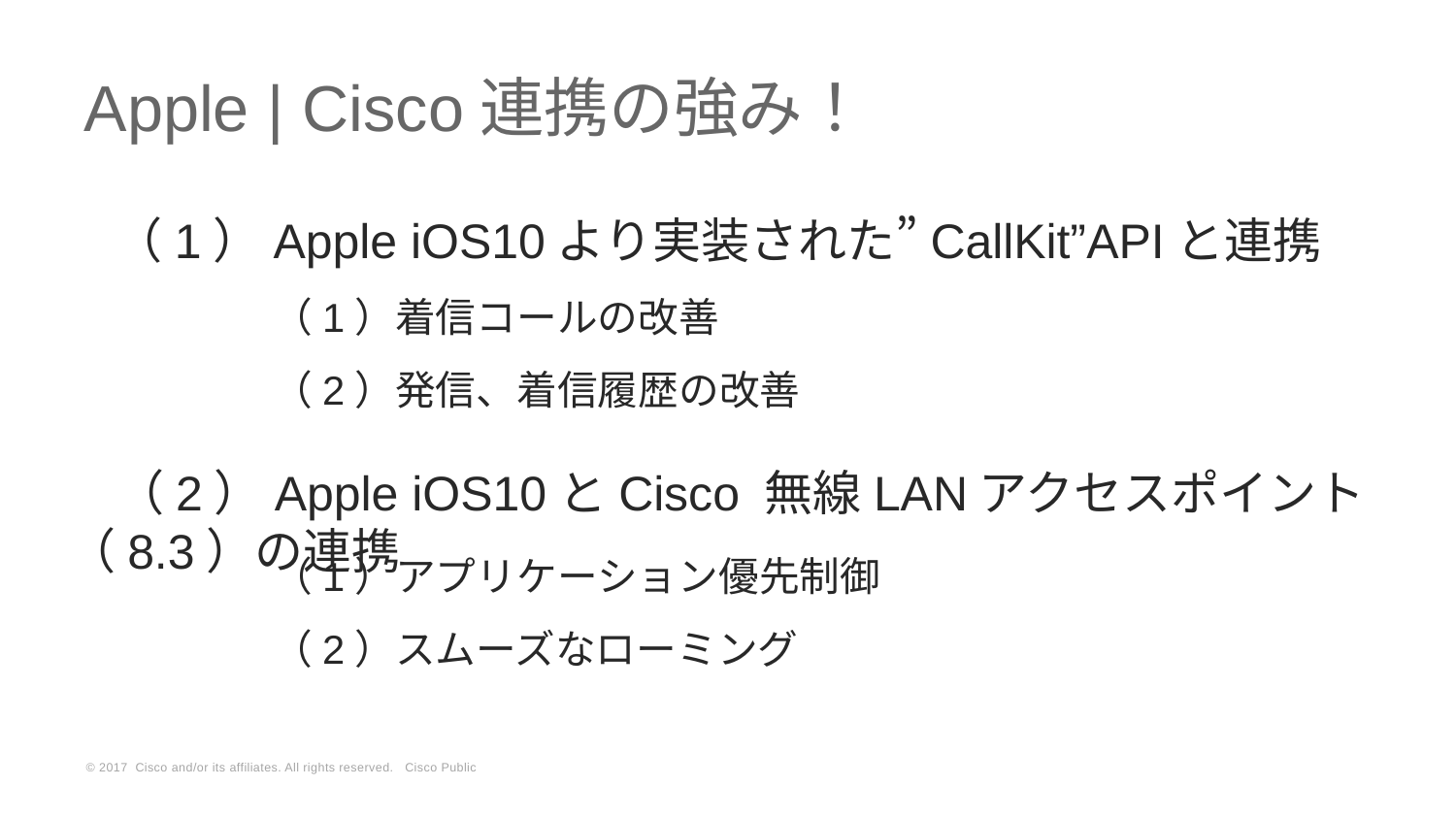

# Apple | Cisco連携の強み！
　（1）Apple iOS10より実装された”CallKit”APIと連携
（1）着信コールの改善
（2）発信、着信履歴の改善
　（2）Apple iOS10とCisco 無線LANアクセスポイント（8.3）の連携
（1）アプリケーション優先制御
（2）スムーズなローミング